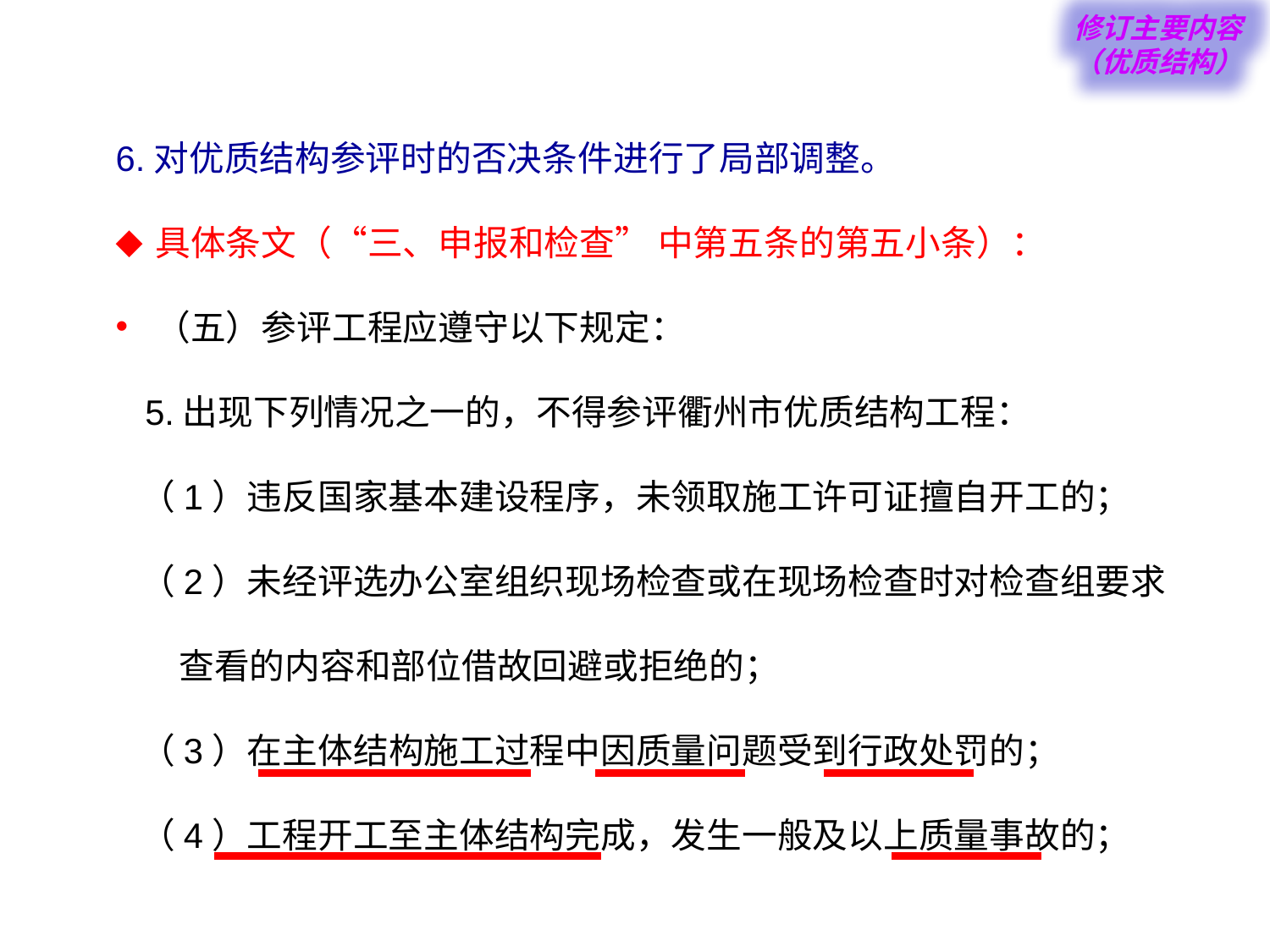

修订主要内容（优质结构）
6.对优质结构参评时的否决条件进行了局部调整。
具体条文（“三、申报和检查” 中第五条的第五小条）：
（五）参评工程应遵守以下规定：
   5.出现下列情况之一的，不得参评衢州市优质结构工程：
  （1）违反国家基本建设程序，未领取施工许可证擅自开工的；
  （2）未经评选办公室组织现场检查或在现场检查时对检查组要求
       查看的内容和部位借故回避或拒绝的；
  （3）在主体结构施工过程中因质量问题受到行政处罚的；
  （4）工程开工至主体结构完成，发生一般及以上质量事故的；